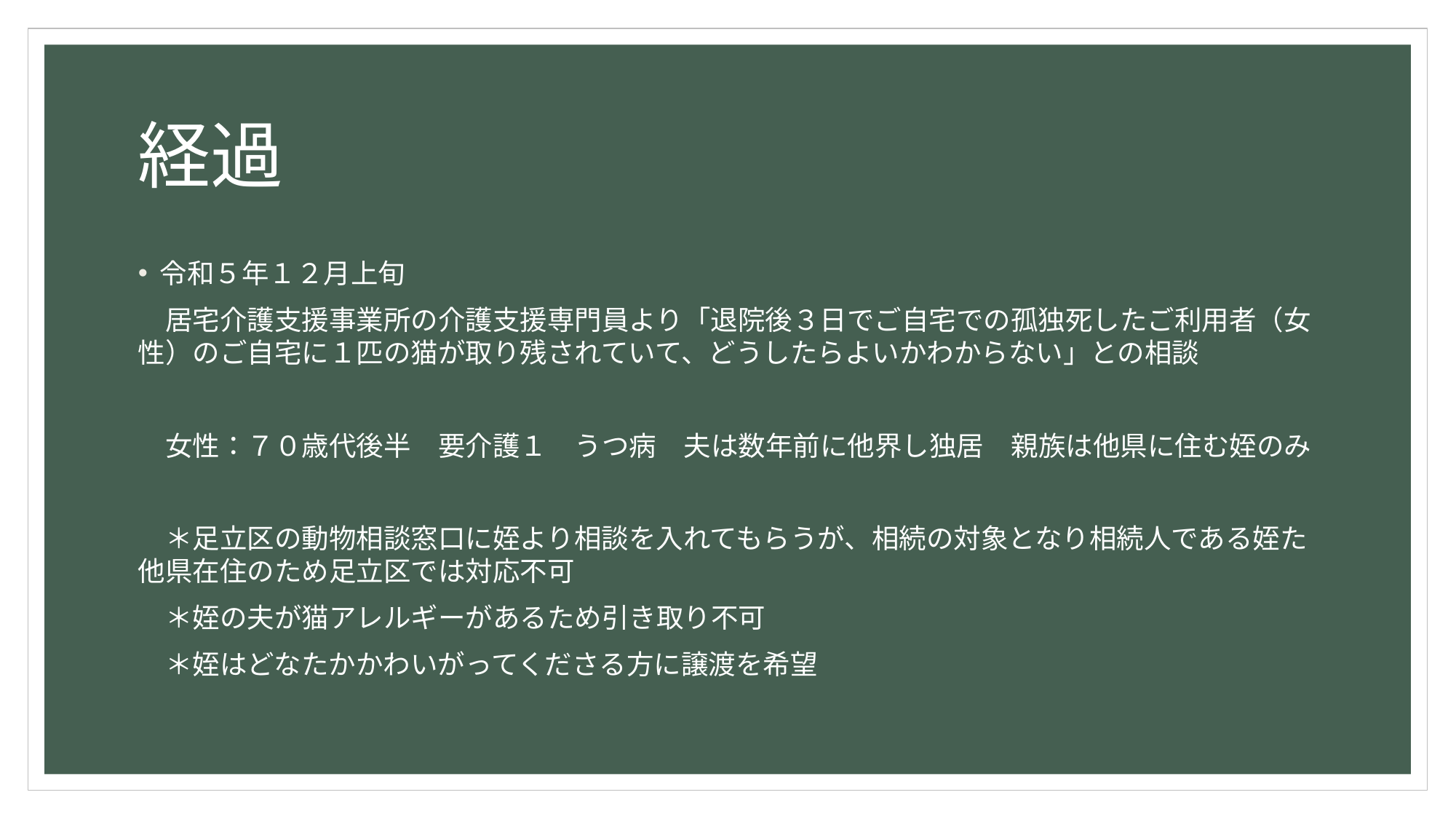

# 経過
令和５年１２月上旬
　居宅介護支援事業所の介護支援専門員より「退院後３日でご自宅での孤独死したご利用者（女性）のご自宅に１匹の猫が取り残されていて、どうしたらよいかわからない」との相談

　女性：７０歳代後半　要介護１　うつ病　夫は数年前に他界し独居　親族は他県に住む姪のみ

　＊足立区の動物相談窓口に姪より相談を入れてもらうが、相続の対象となり相続人である姪た他県在住のため足立区では対応不可
　＊姪の夫が猫アレルギーがあるため引き取り不可
　＊姪はどなたかかわいがってくださる方に譲渡を希望